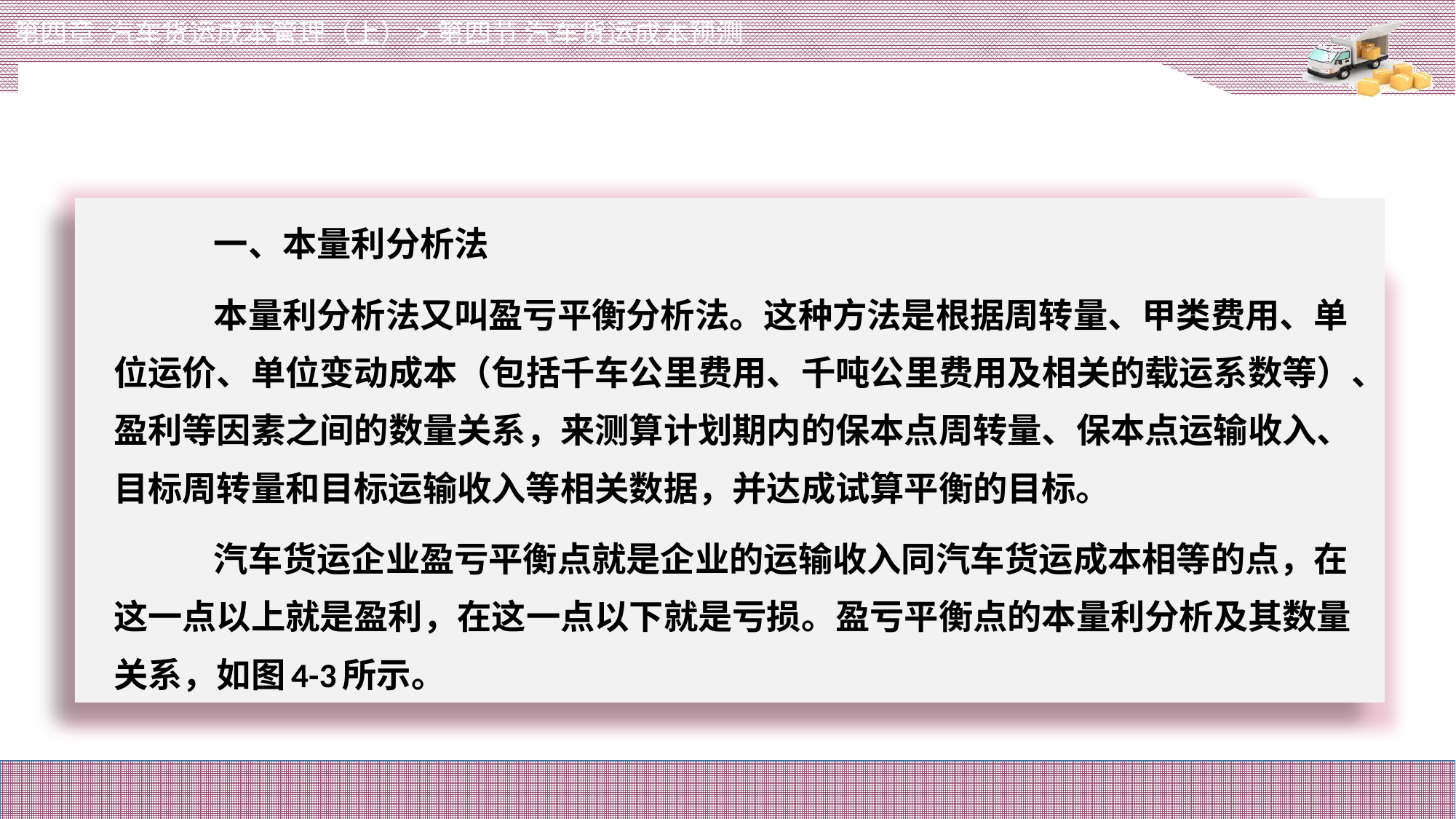

第四章  汽车货运成本管理（上）>第四节 汽车货运成本预测
# 一、本量利分析法
本量利分析法又叫盈亏平衡分析法。这种方法是根据周转量、甲类费用、单位运价、单位变动成本（包括千车公里费用、千吨公里费用及相关的载运系数等）、盈利等因素之间的数量关系，来测算计划期内的保本点周转量、保本点运输收入、目标周转量和目标运输收入等相关数据，并达成试算平衡的目标。
汽车货运企业盈亏平衡点就是企业的运输收入同汽车货运成本相等的点，在这一点以上就是盈利，在这一点以下就是亏损。盈亏平衡点的本量利分析及其数量关系，如图4-3所示。